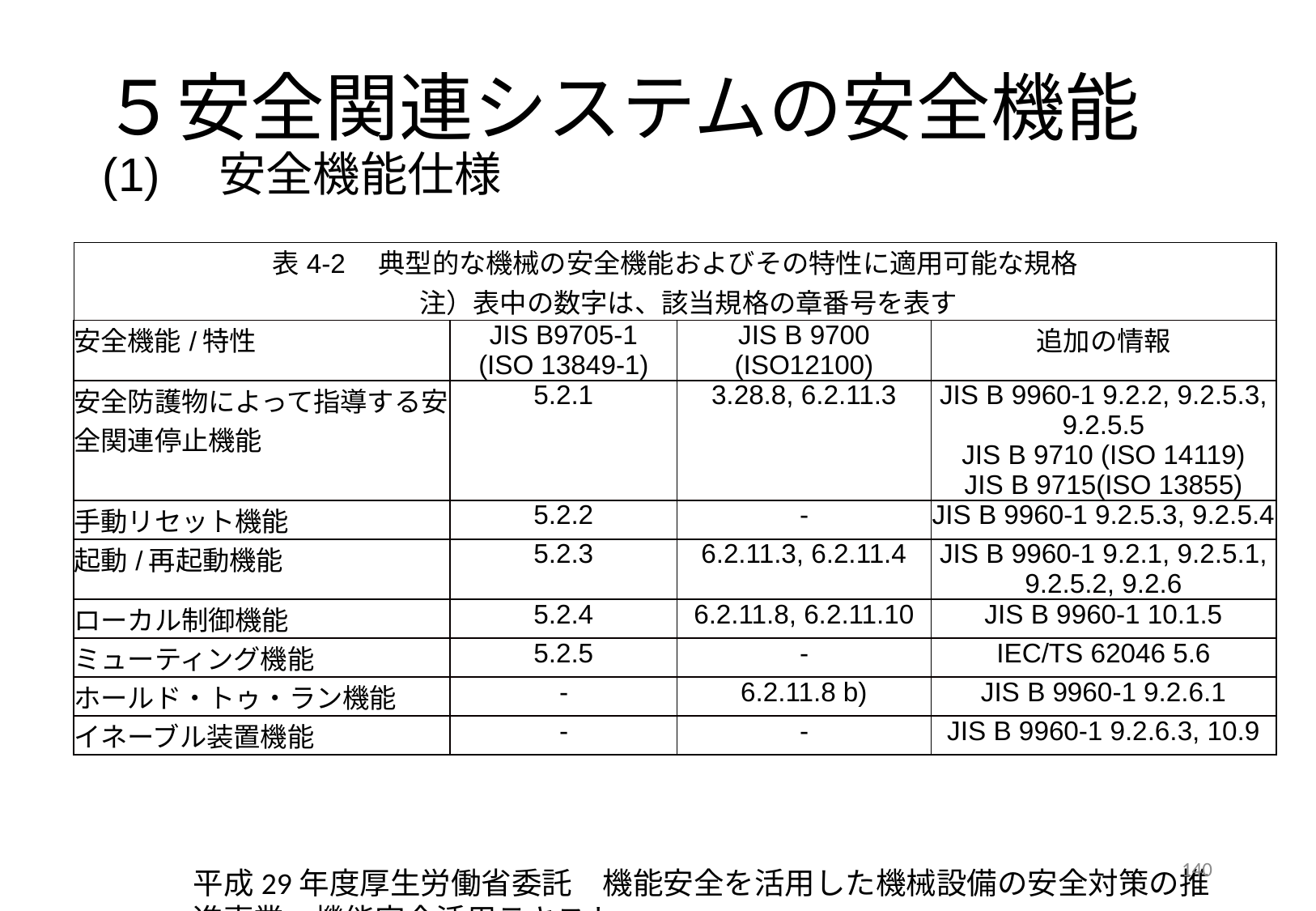

# ５安全関連システムの安全機能 (1)　安全機能仕様
| 表4-2　典型的な機械の安全機能およびその特性に適用可能な規格 　注）表中の数字は、該当規格の章番号を表す |  |  |  |
| --- | --- | --- | --- |
| 安全機能/特性 | JIS B9705-1 (ISO 13849-1) | JIS B 9700 (ISO12100) | 追加の情報 |
| 安全防護物によって指導する安全関連停止機能 | 5.2.1 | 3.28.8, 6.2.11.3 | JIS B 9960-1 9.2.2, 9.2.5.3, 9.2.5.5 JIS B 9710 (ISO 14119) JIS B 9715(ISO 13855) |
| 手動リセット機能 | 5.2.2 | - | JIS B 9960-1 9.2.5.3, 9.2.5.4 |
| 起動/再起動機能 | 5.2.3 | 6.2.11.3, 6.2.11.4 | JIS B 9960-1 9.2.1, 9.2.5.1, 9.2.5.2, 9.2.6 |
| ローカル制御機能 | 5.2.4 | 6.2.11.8, 6.2.11.10 | JIS B 9960-1 10.1.5 |
| ミューティング機能 | 5.2.5 | - | IEC/TS 62046 5.6 |
| ホールド・トゥ・ラン機能 | - | 6.2.11.8 b) | JIS B 9960-1 9.2.6.1 |
| イネーブル装置機能 | - | - | JIS B 9960-1 9.2.6.3, 10.9 |
140
平成29年度厚生労働省委託　機能安全を活用した機械設備の安全対策の推進事業　機能安全活用テキスト